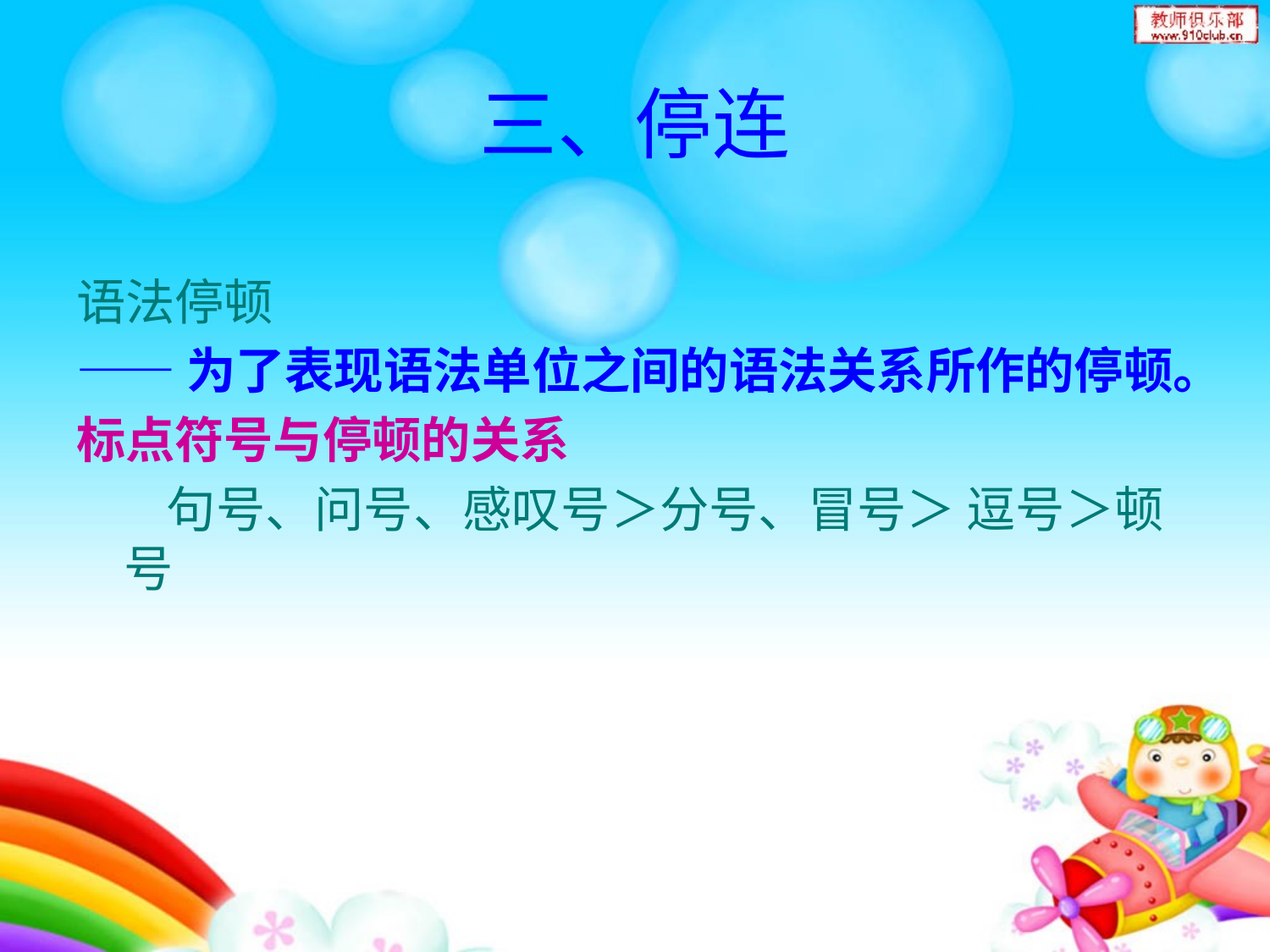

# 三、停连
语法停顿
——为了表现语法单位之间的语法关系所作的停顿。
标点符号与停顿的关系
       句号、问号、感叹号＞分号、冒号＞ 逗号＞顿号